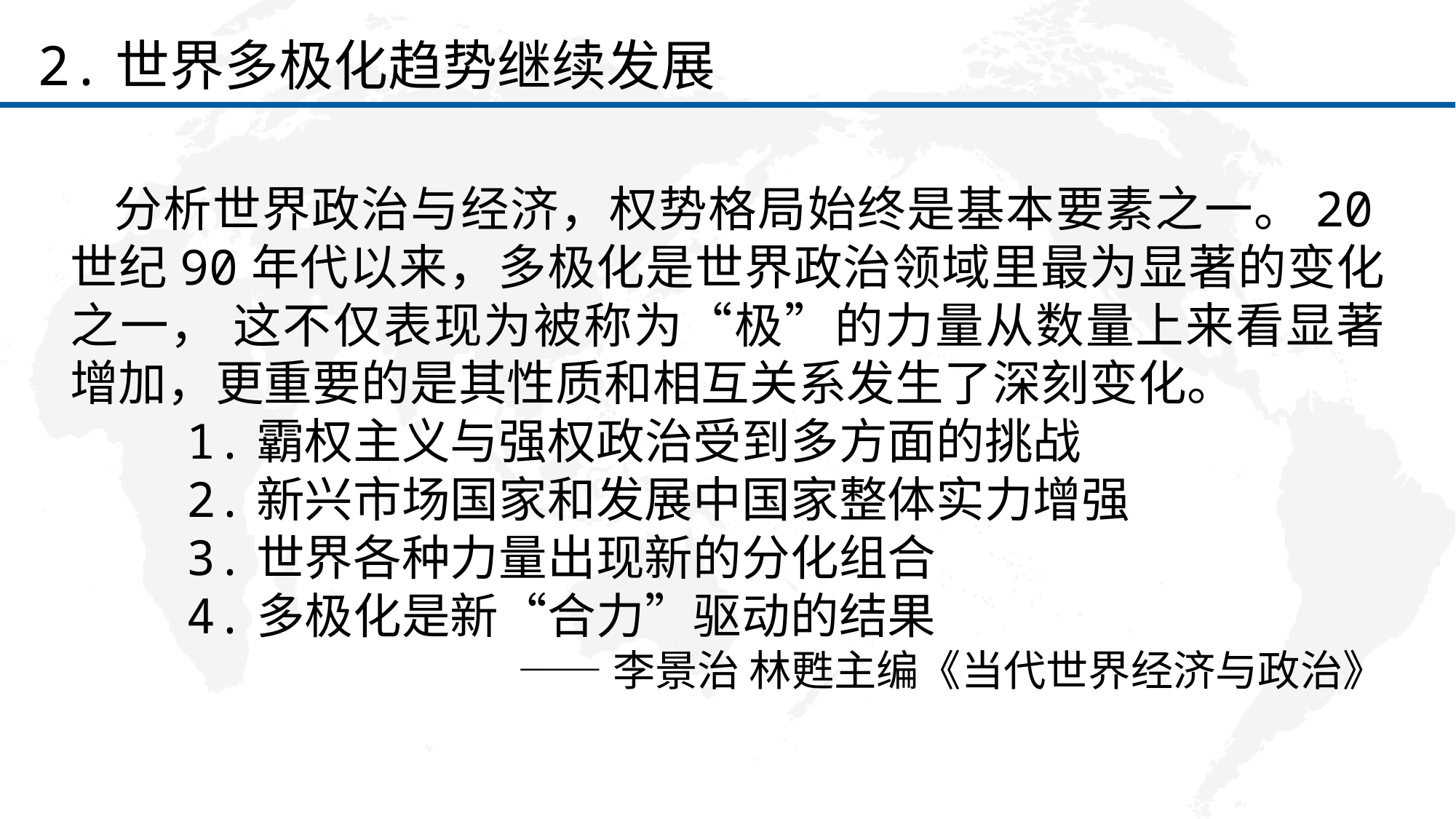

2.世界多极化趋势继续发展
     分析世界政治与经济，权势格局始终是基本要素之一。20世纪90年代以来，多极化是世界政治领域里最为显著的变化之一， 这不仅表现为被称为“极”的力量从数量上来看显著增加，更重要的是其性质和相互关系发生了深刻变化。
    1.霸权主义与强权政治受到多方面的挑战
    2.新兴市场国家和发展中国家整体实力增强
    3.世界各种力量出现新的分化组合
    4.多极化是新“合力”驱动的结果
——李景治 林甦主编《当代世界经济与政治》